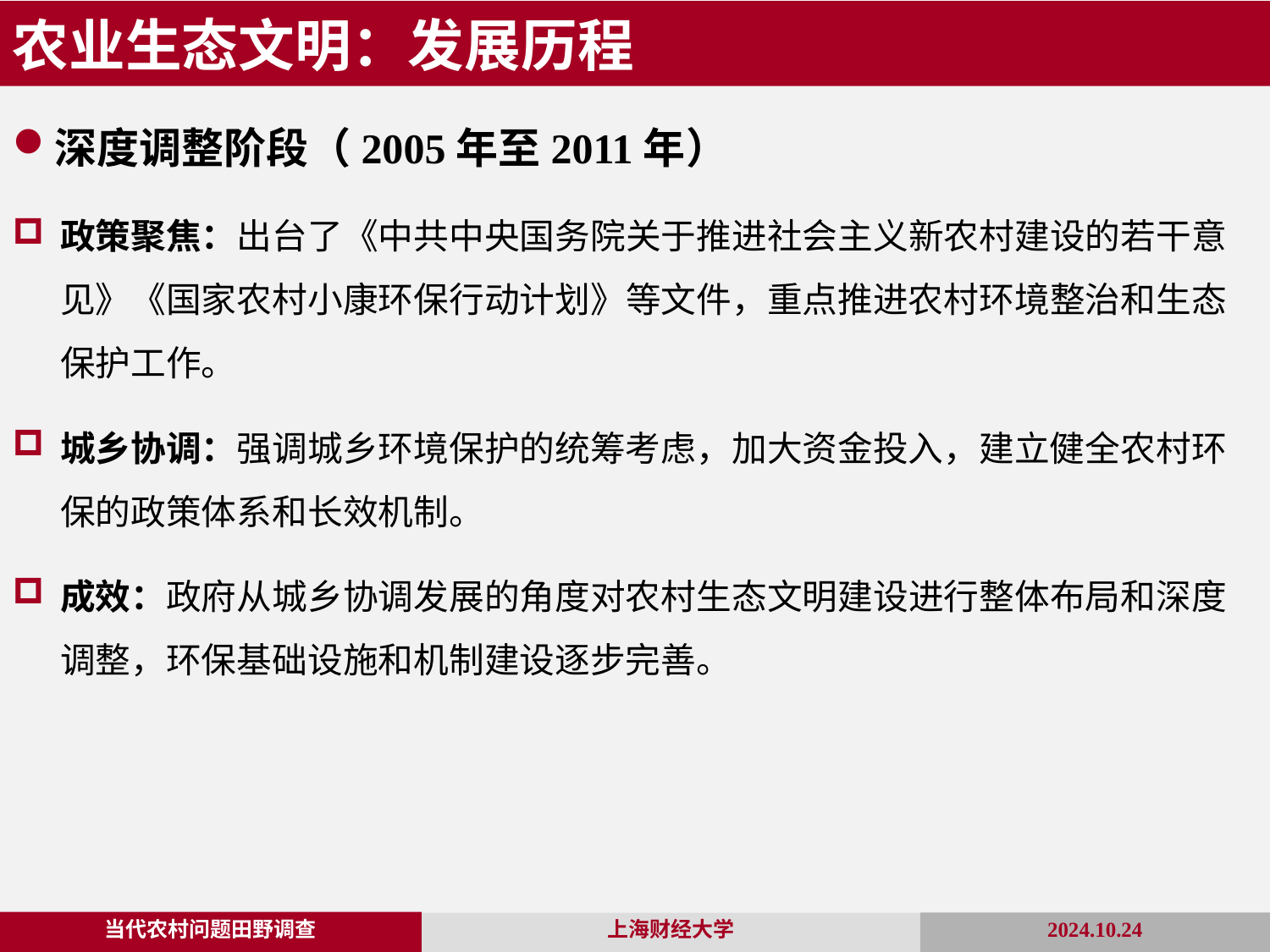

农业生态文明：发展历程
深度调整阶段（2005年至2011年）
政策聚焦：出台了《中共中央国务院关于推进社会主义新农村建设的若干意见》《国家农村小康环保行动计划》等文件，重点推进农村环境整治和生态保护工作。
城乡协调：强调城乡环境保护的统筹考虑，加大资金投入，建立健全农村环保的政策体系和长效机制。
成效：政府从城乡协调发展的角度对农村生态文明建设进行整体布局和深度调整，环保基础设施和机制建设逐步完善。
当代农村问题田野调查
2024.10.24
上海财经大学